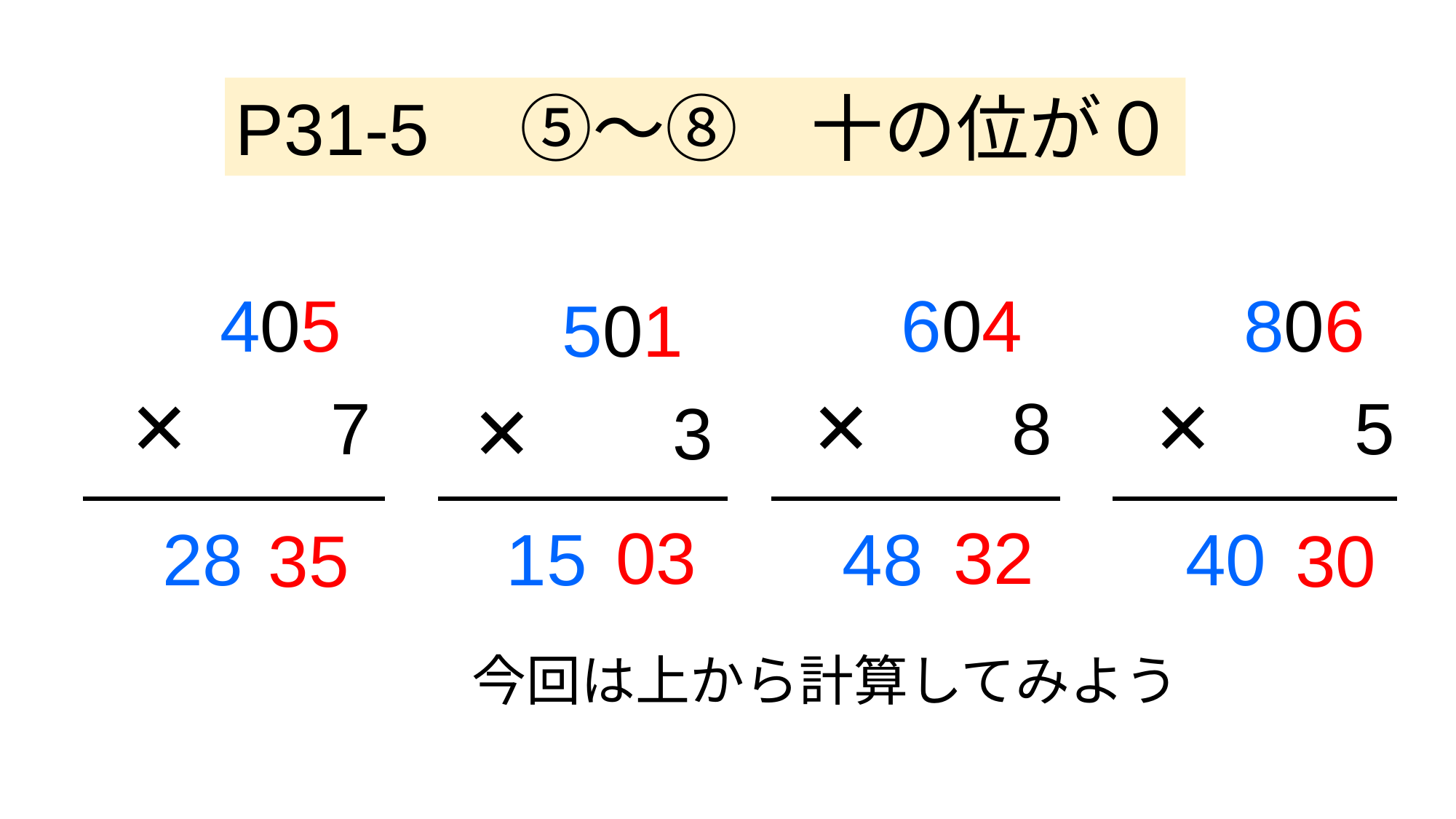

P31-5　⑤～⑧　十の位が０
405
604
806
501
✕　  7
✕　  8
✕　  5
✕　  3
32
03
28
15
48
40
35
30
今回は上から計算してみよう